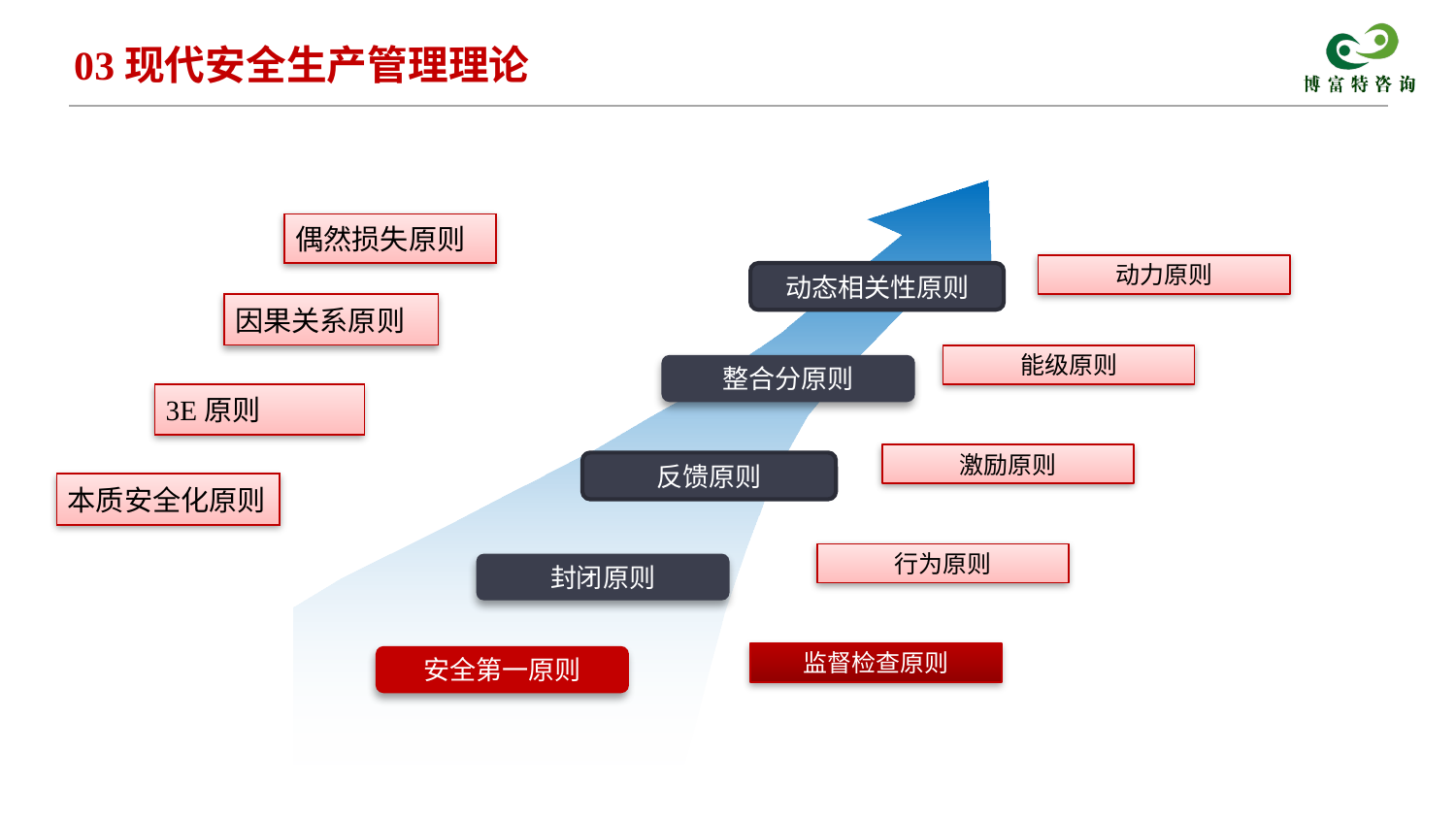

03现代安全生产管理理论

偶然损失原则
动力原则
动态相关性原则
因果关系原则
能级原则
整合分原则
3E原则
激励原则
反馈原则
本质安全化原则
行为原则
封闭原则
监督检查原则
安全第一原则